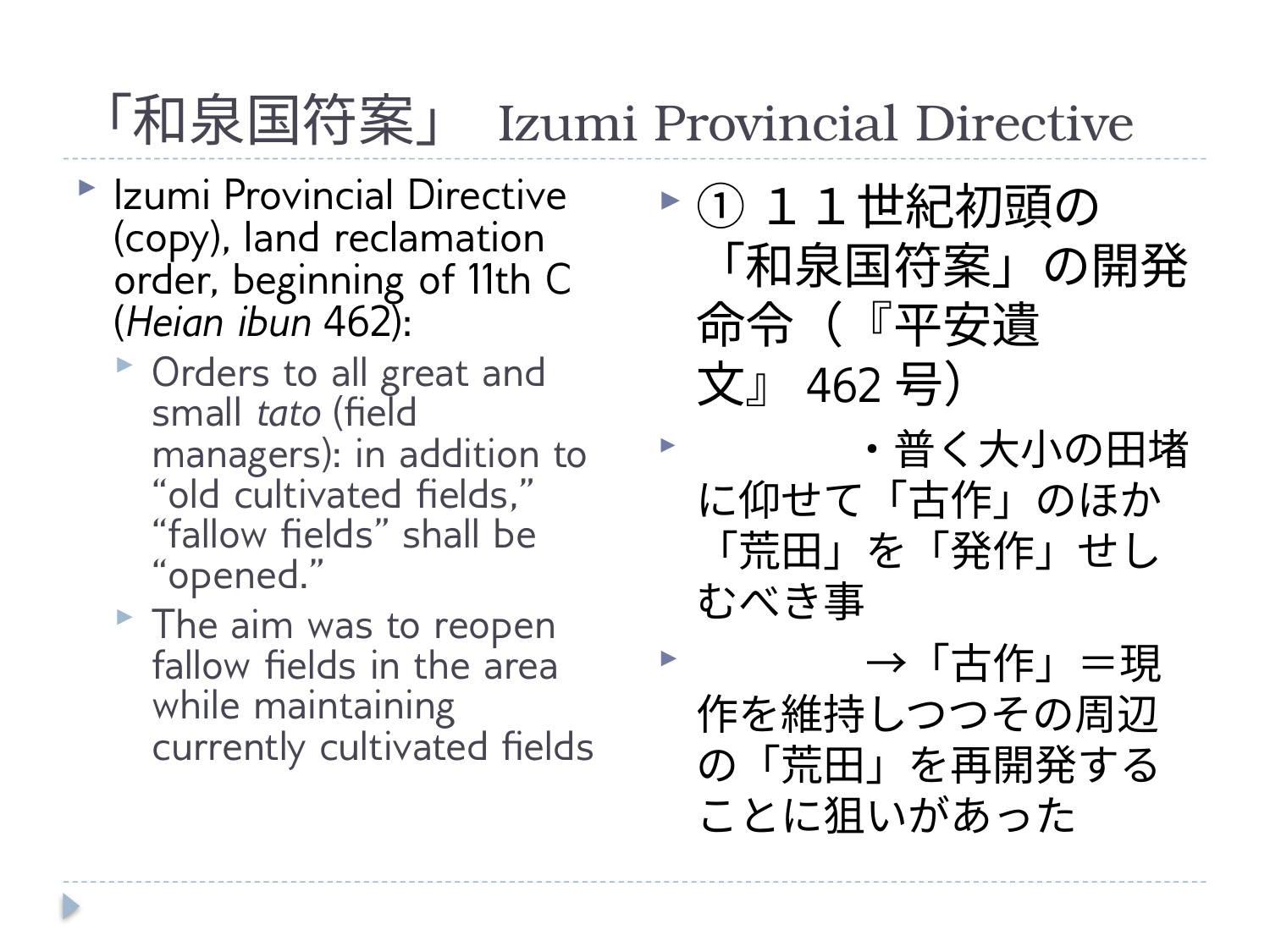

# 「和泉国符案」 Izumi Provincial Directive
Izumi Provincial Directive (copy), land reclamation order, beginning of 11th C (Heian ibun 462):
Orders to all great and small tato (field managers): in addition to “old cultivated fields,” “fallow fields” shall be “opened.”
The aim was to reopen fallow fields in the area while maintaining currently cultivated fields

①１１世紀初頭の「和泉国符案」の開発命令（『平安遺文』462号）
　　　　・普く大小の田堵に仰せて「古作」のほか「荒田」を「発作」せしむべき事
　　　　→「古作」＝現作を維持しつつその周辺の「荒田」を再開発することに狙いがあった